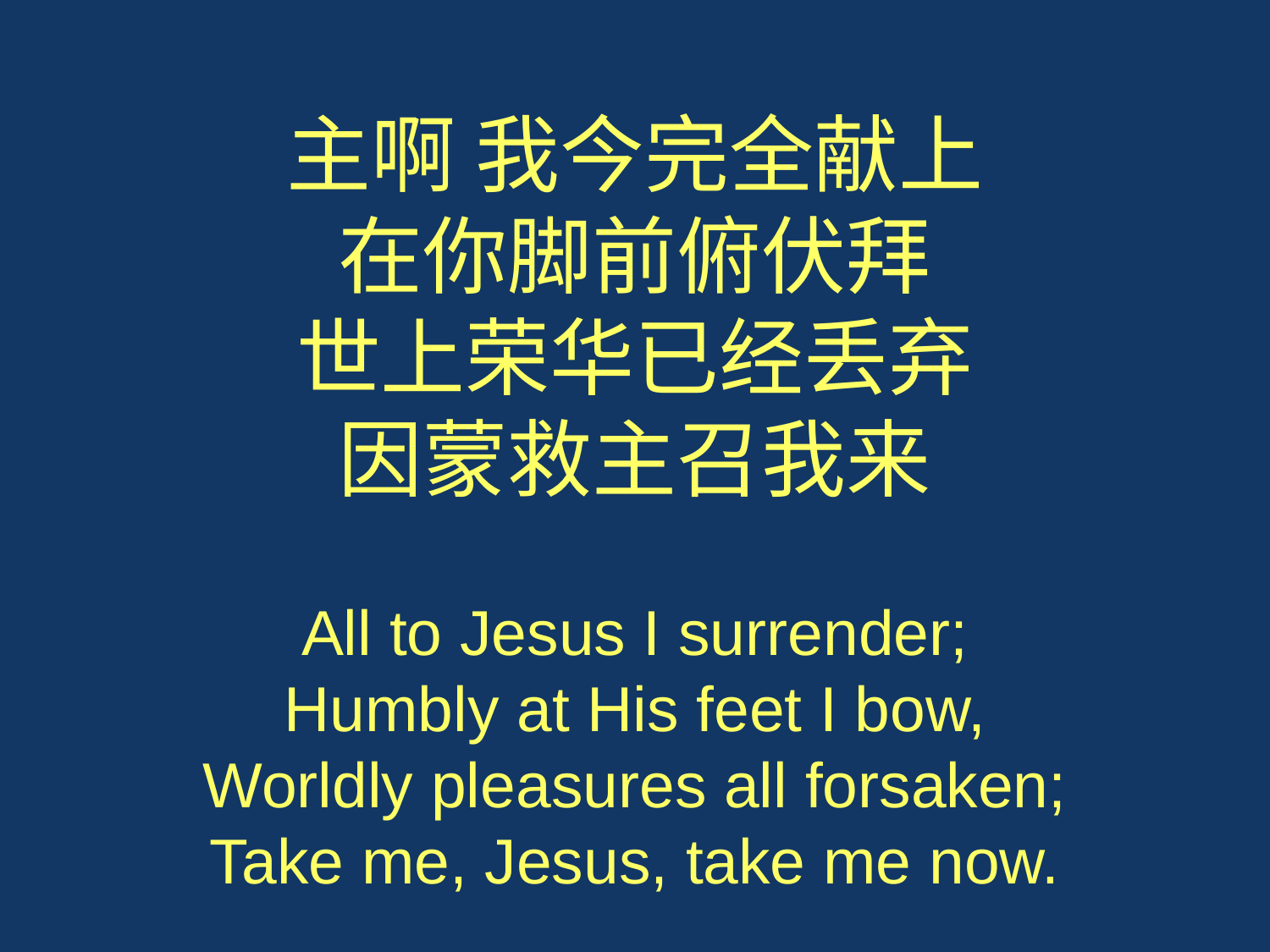

主啊 我今完全献上
在你脚前俯伏拜
世上荣华已经丢弃
因蒙救主召我来

All to Jesus I surrender;
Humbly at His feet I bow,
Worldly pleasures all forsaken;
Take me, Jesus, take me now.